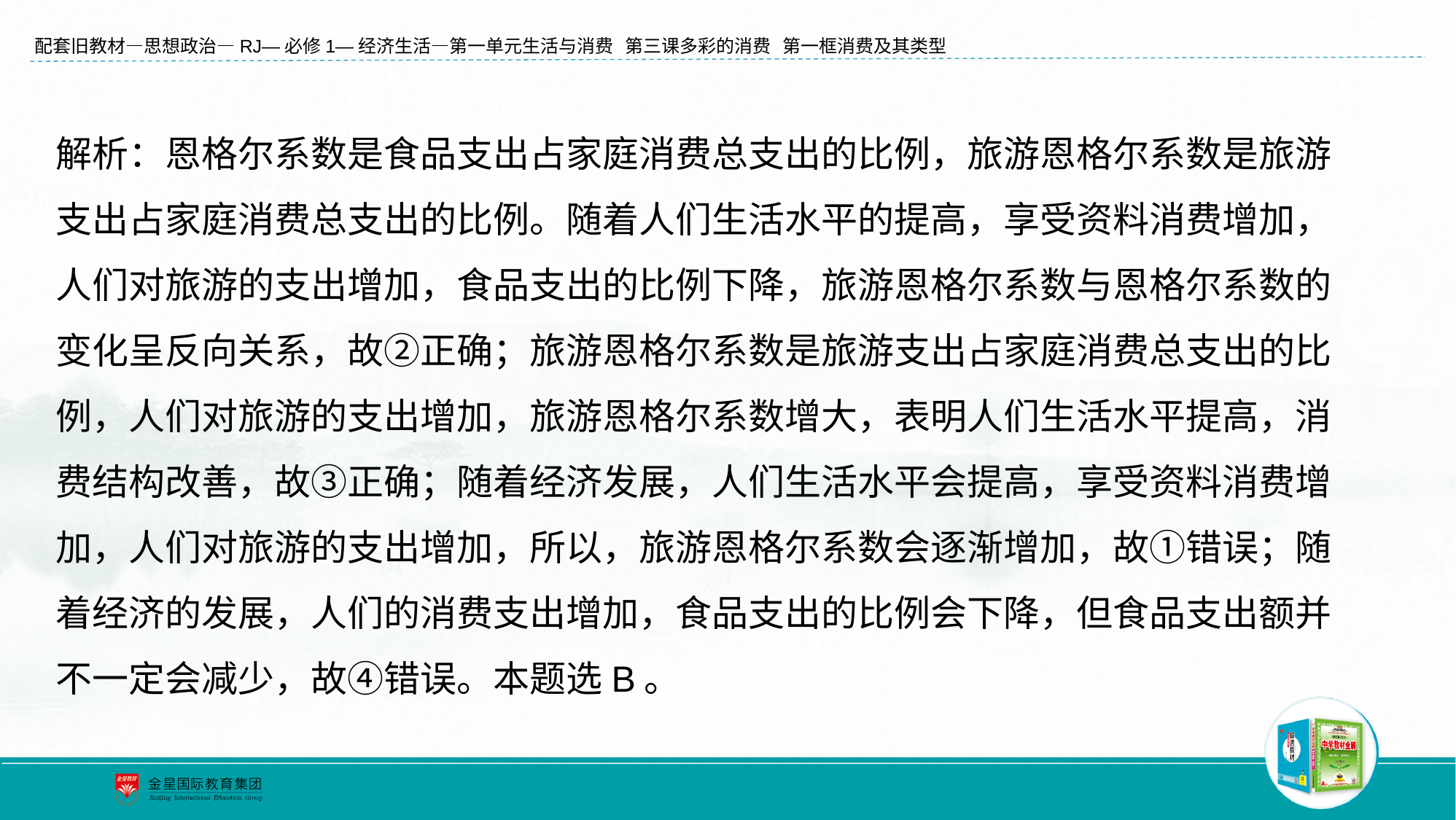

解析：恩格尔系数是食品支出占家庭消费总支出的比例，旅游恩格尔系数是旅游支出占家庭消费总支出的比例。随着人们生活水平的提高，享受资料消费增加，人们对旅游的支出增加，食品支出的比例下降，旅游恩格尔系数与恩格尔系数的变化呈反向关系，故②正确；旅游恩格尔系数是旅游支出占家庭消费总支出的比例，人们对旅游的支出增加，旅游恩格尔系数增大，表明人们生活水平提高，消费结构改善，故③正确；随着经济发展，人们生活水平会提高，享受资料消费增加，人们对旅游的支出增加，所以，旅游恩格尔系数会逐渐增加，故①错误；随着经济的发展，人们的消费支出增加，食品支出的比例会下降，但食品支出额并不一定会减少，故④错误。本题选B。